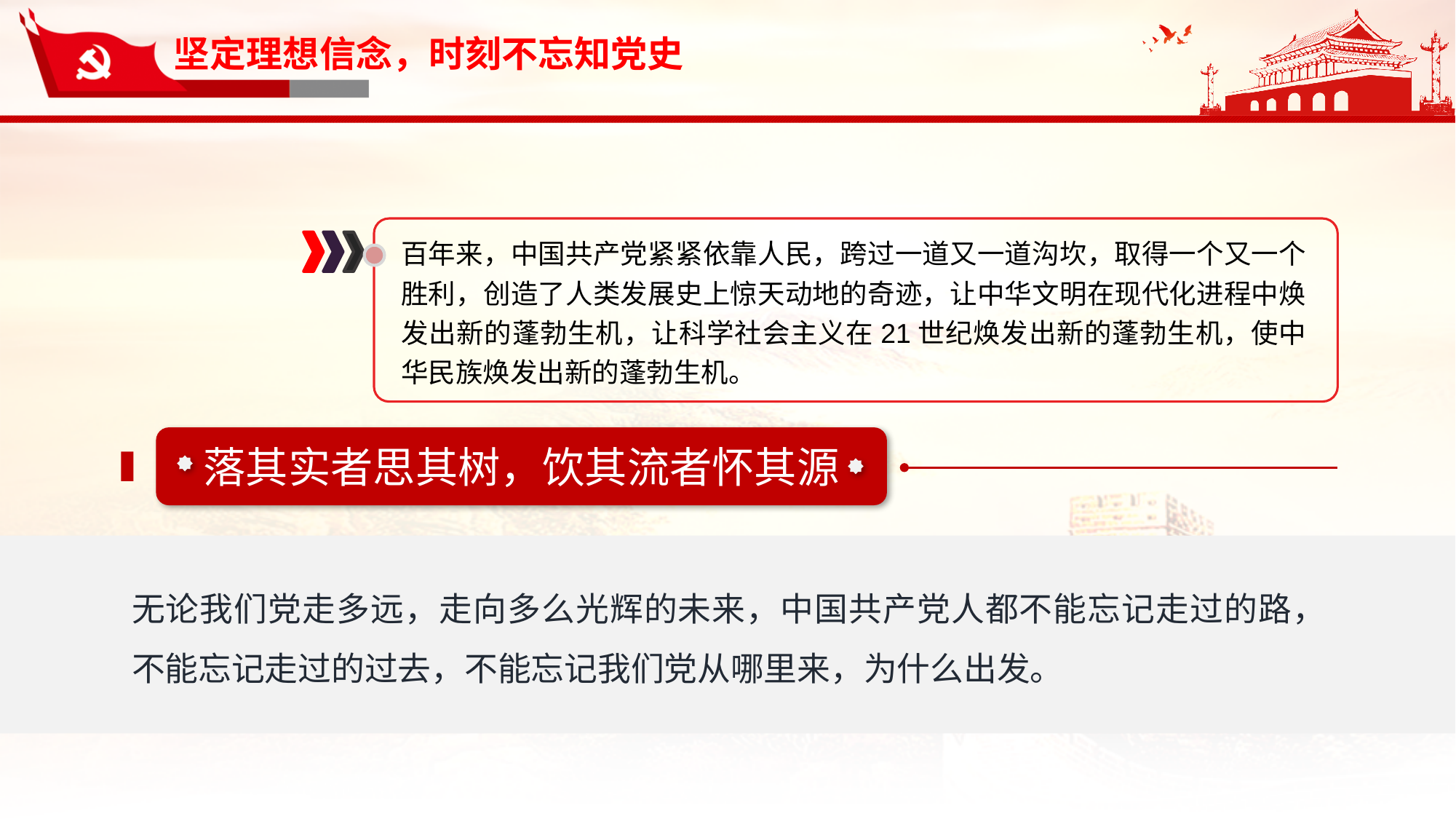

百年来，中国共产党紧紧依靠人民，跨过一道又一道沟坎，取得一个又一个胜利，创造了人类发展史上惊天动地的奇迹，让中华文明在现代化进程中焕发出新的蓬勃生机，让科学社会主义在21世纪焕发出新的蓬勃生机，使中华民族焕发出新的蓬勃生机。

落其实者思其树，饮其流者怀其源

无论我们党走多远，走向多么光辉的未来，中国共产党人都不能忘记走过的路，不能忘记走过的过去，不能忘记我们党从哪里来，为什么出发。